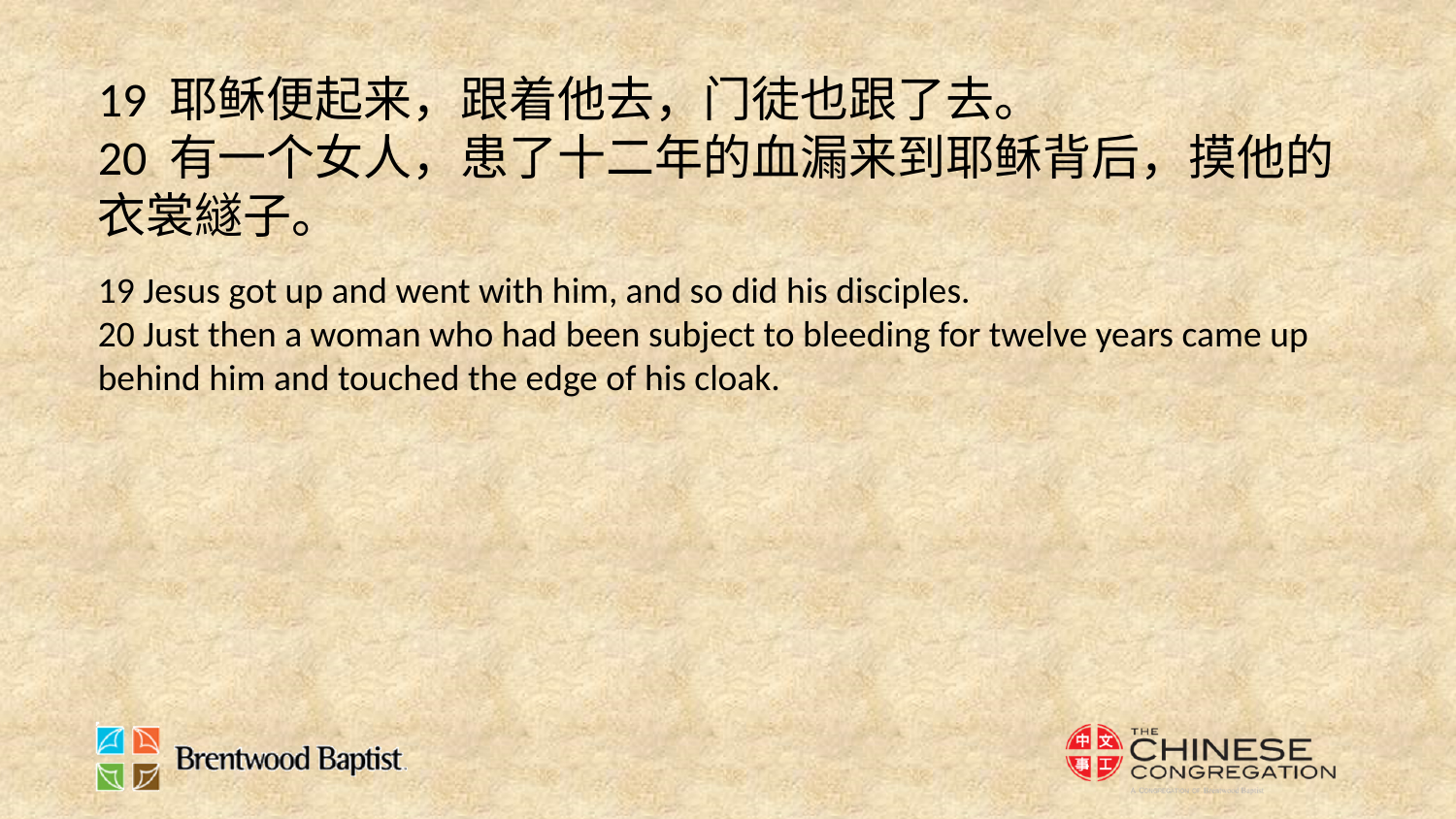

19 耶稣便起来，跟着他去，门徒也跟了去。
20 有一个女人，患了十二年的血漏来到耶稣背后，摸他的衣裳繸子。

19 Jesus got up and went with him, and so did his disciples.
20 Just then a woman who had been subject to bleeding for twelve years came up behind him and touched the edge of his cloak.